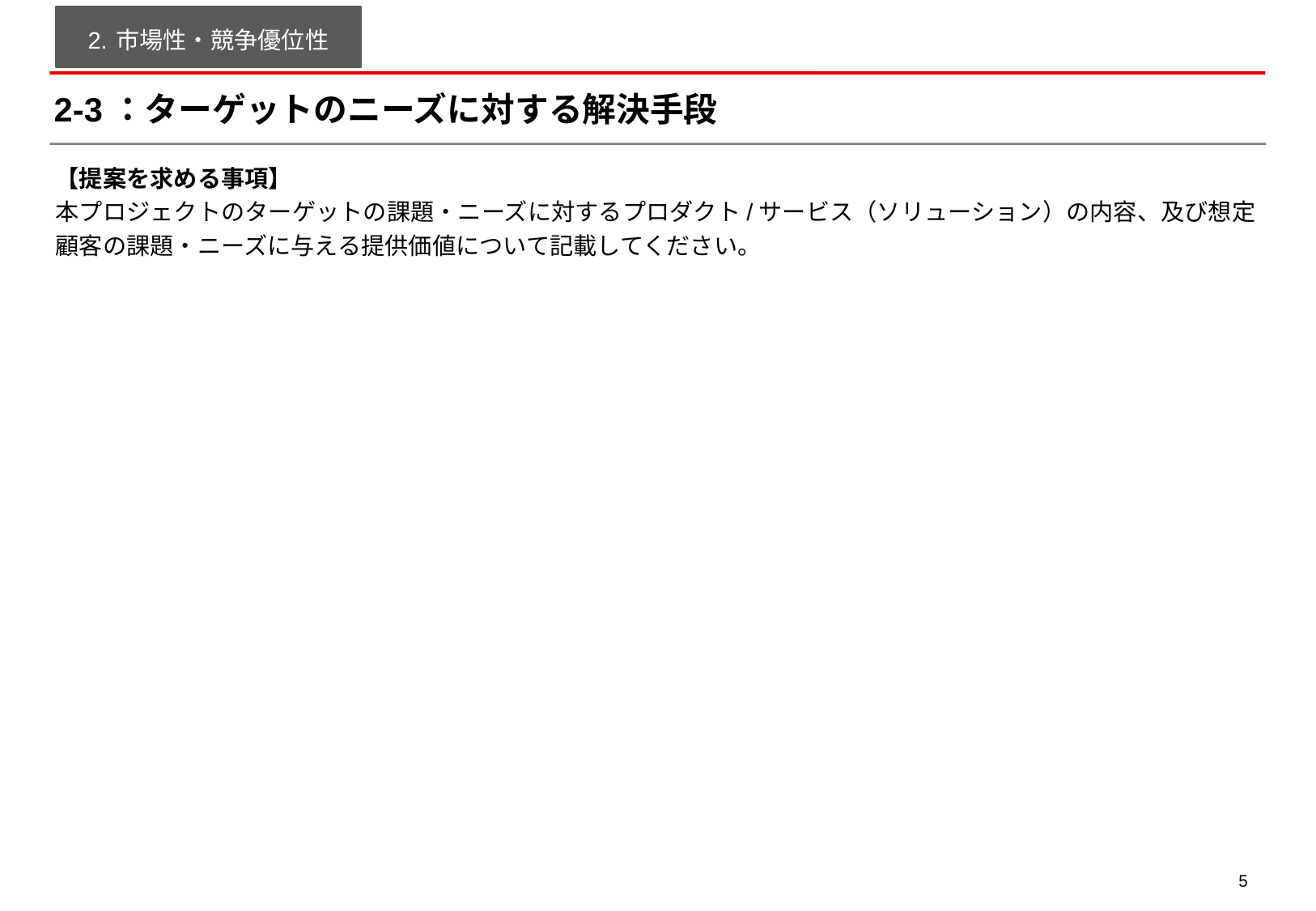

市場性・競争優位性
# 2-3：ターゲットのニーズに対する解決手段
【提案を求める事項】
本プロジェクトのターゲットの課題・ニーズに対するプロダクト/サービス（ソリューション）の内容、及び想定顧客の課題・ニーズに与える提供価値について記載してください。